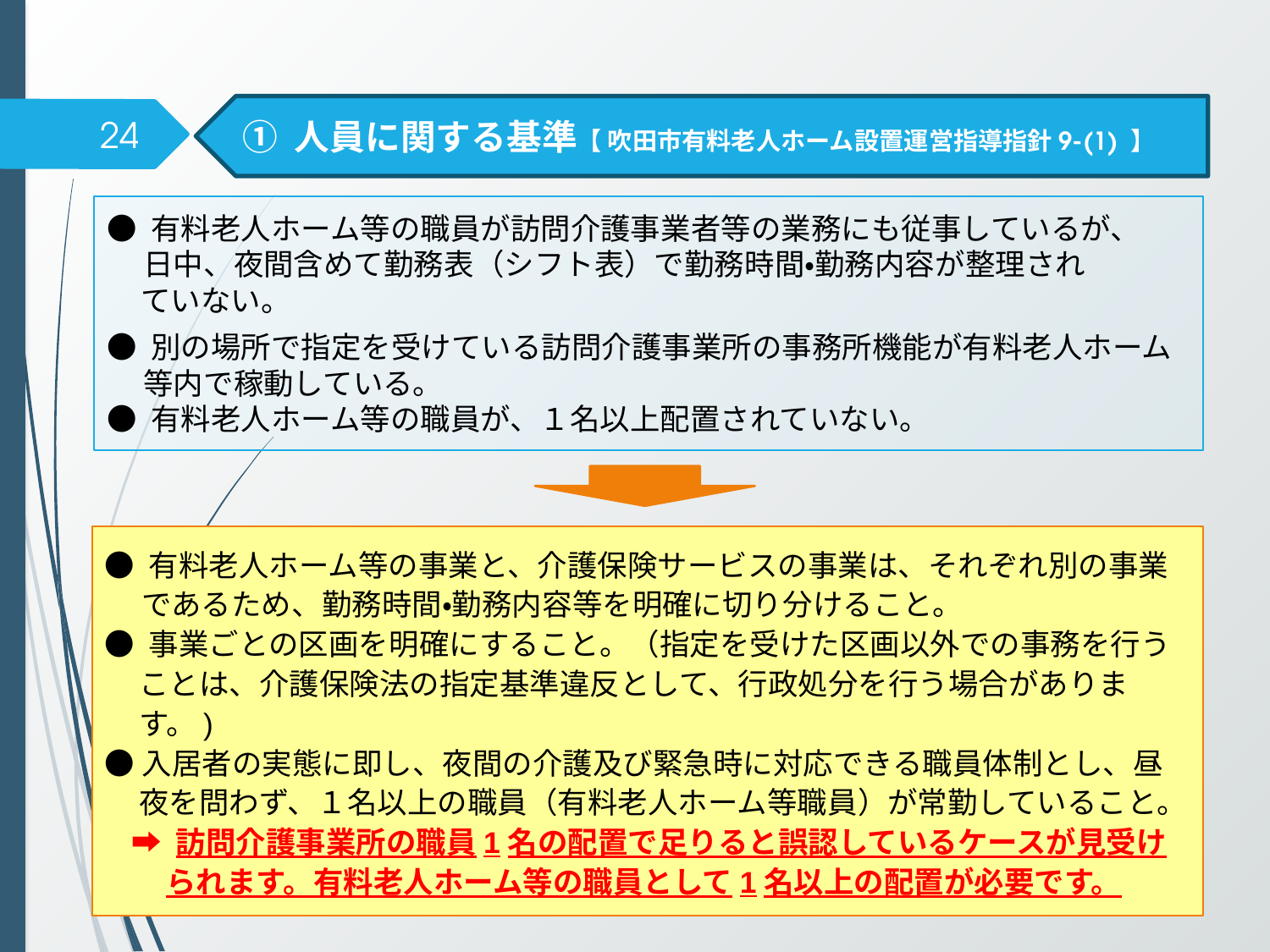

① 人員に関する基準【 吹田市有料老人ホーム設置運営指導指針9-(1) 】
24
● 有料老人ホーム等の職員が訪問介護事業者等の業務にも従事しているが、
　 日中、夜間含めて勤務表（シフト表）で勤務時間・勤務内容が整理され
    ていない。
● 別の場所で指定を受けている訪問介護事業所の事務所機能が有料老人ホーム
　 等内で稼動している。
● 有料老人ホーム等の職員が、１名以上配置されていない。

● 有料老人ホーム等の事業と、介護保険サービスの事業は、それぞれ別の事業
　 であるため、勤務時間・勤務内容等を明確に切り分けること。
● 事業ごとの区画を明確にすること。（指定を受けた区画以外での事務を行う
    ことは、介護保険法の指定基準違反として、行政処分を行う場合がありま
    す。)
●入居者の実態に即し、夜間の介護及び緊急時に対応できる職員体制とし、昼
    夜を問わず、１名以上の職員（有料老人ホーム等職員）が常勤していること。
    ➡ 訪問介護事業所の職員1名の配置で足りると誤認しているケースが見受け
        られます。有料老人ホーム等の職員として1名以上の配置が必要です。